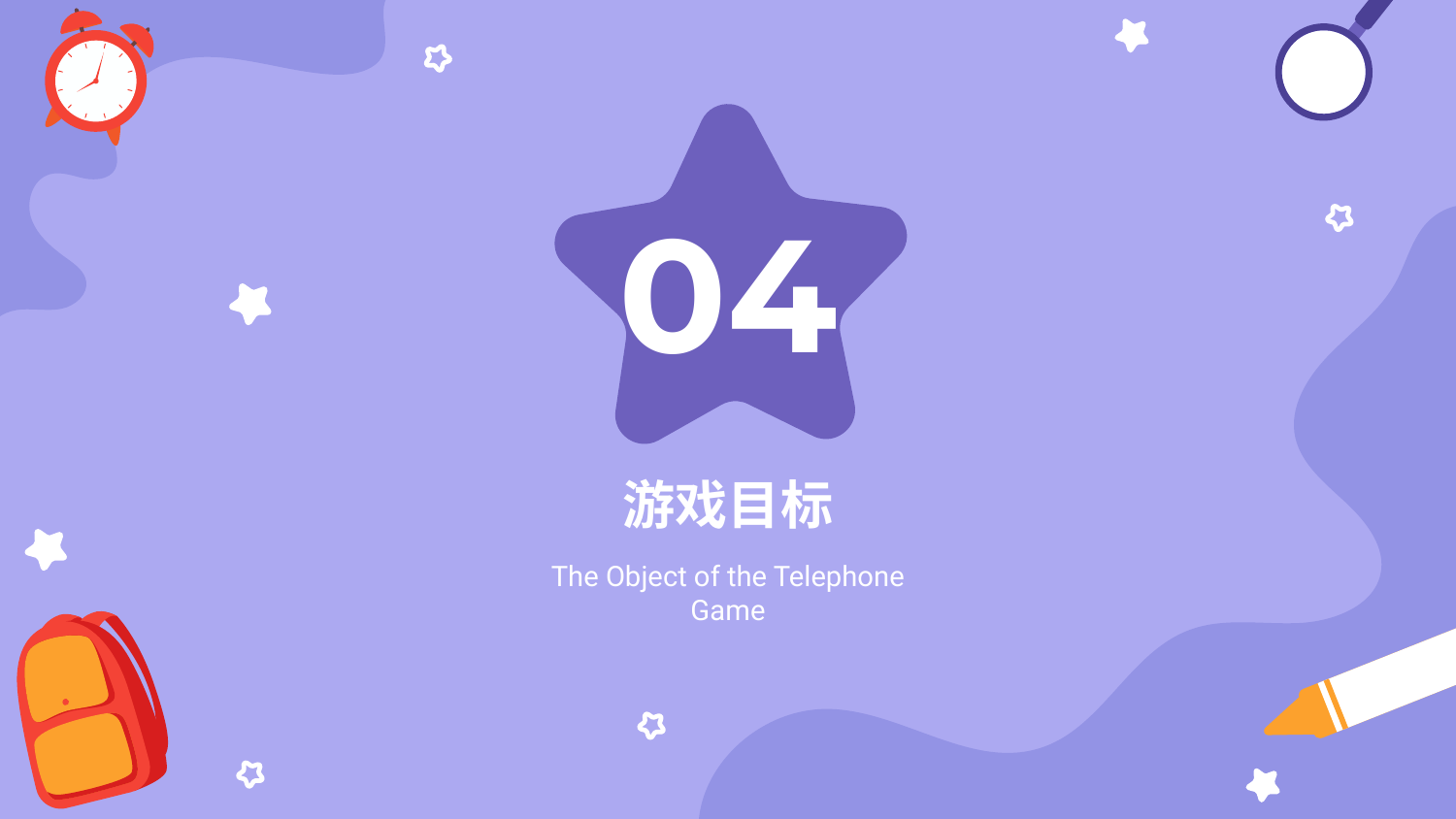

04
# 游戏目标
The Object of the Telephone Game